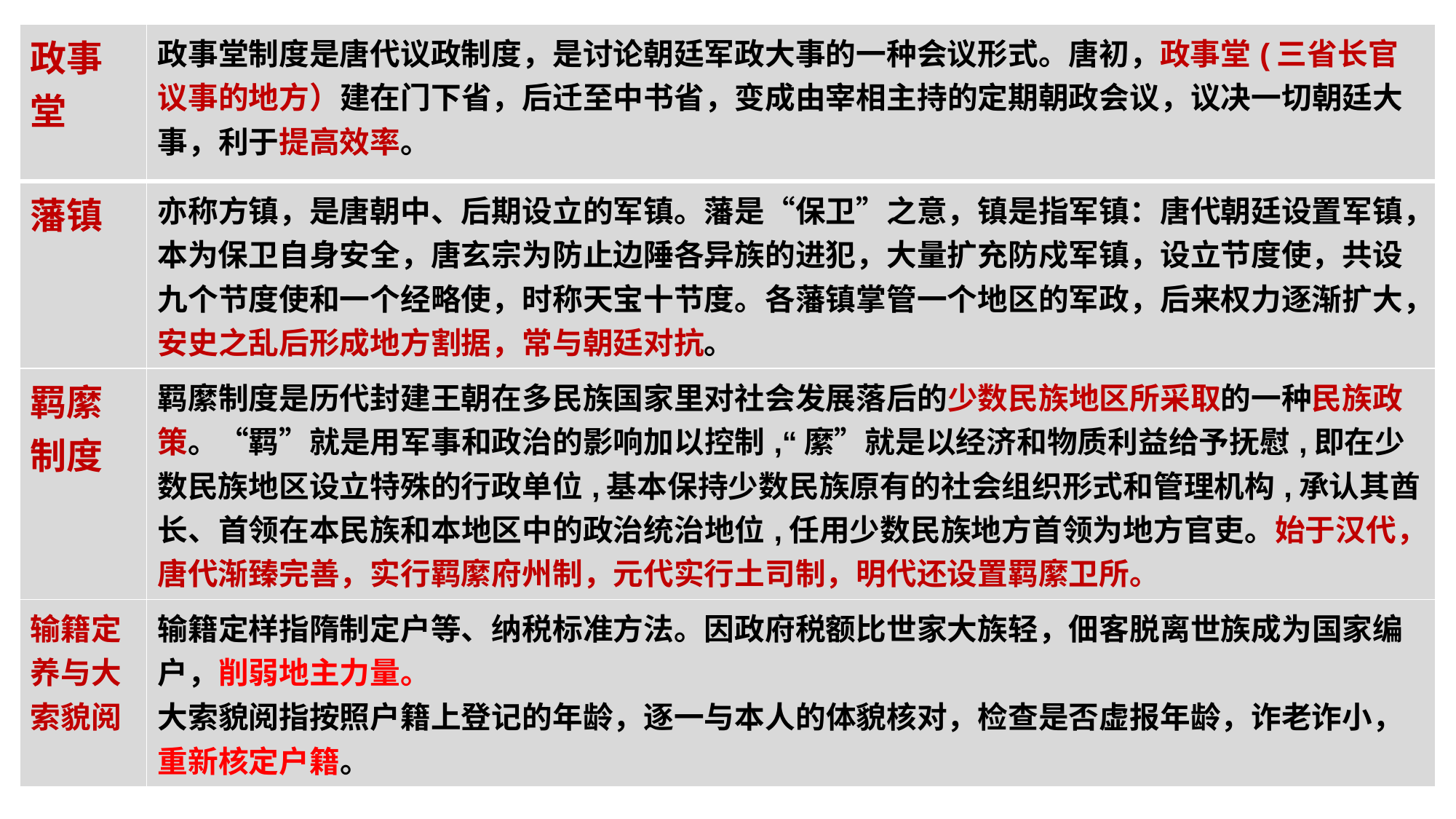

| 政事堂 | 政事堂制度是唐代议政制度，是讨论朝廷军政大事的一种会议形式。唐初，政事堂(三省长官议事的地方）建在门下省，后迁至中书省，变成由宰相主持的定期朝政会议，议决一切朝廷大事，利于提高效率。 |
| --- | --- |
| 藩镇 | 亦称方镇，是唐朝中、后期设立的军镇。藩是“保卫”之意，镇是指军镇：唐代朝廷设置军镇，本为保卫自身安全，唐玄宗为防止边陲各异族的进犯，大量扩充防戍军镇，设立节度使，共设九个节度使和一个经略使，时称天宝十节度。各藩镇掌管一个地区的军政，后来权力逐渐扩大，安史之乱后形成地方割据，常与朝廷对抗。 |
| 羁縻 制度 | 羁縻制度是历代封建王朝在多民族国家里对社会发展落后的少数民族地区所采取的一种民族政策。“羁”就是用军事和政治的影响加以控制,“縻”就是以经济和物质利益给予抚慰,即在少数民族地区设立特殊的行政单位,基本保持少数民族原有的社会组织形式和管理机构,承认其酋长、首领在本民族和本地区中的政治统治地位,任用少数民族地方首领为地方官吏。始于汉代，唐代渐臻完善，实行羁縻府州制，元代实行土司制，明代还设置羁縻卫所。 |
| 输籍定养与大索貌阅 | 输籍定样指隋制定户等、纳税标准方法。因政府税额比世家大族轻，佃客脱离世族成为国家编户，削弱地主力量。 大索貌阅指按照户籍上登记的年龄，逐一与本人的体貌核对，检查是否虚报年龄，诈老诈小，重新核定户籍。 |